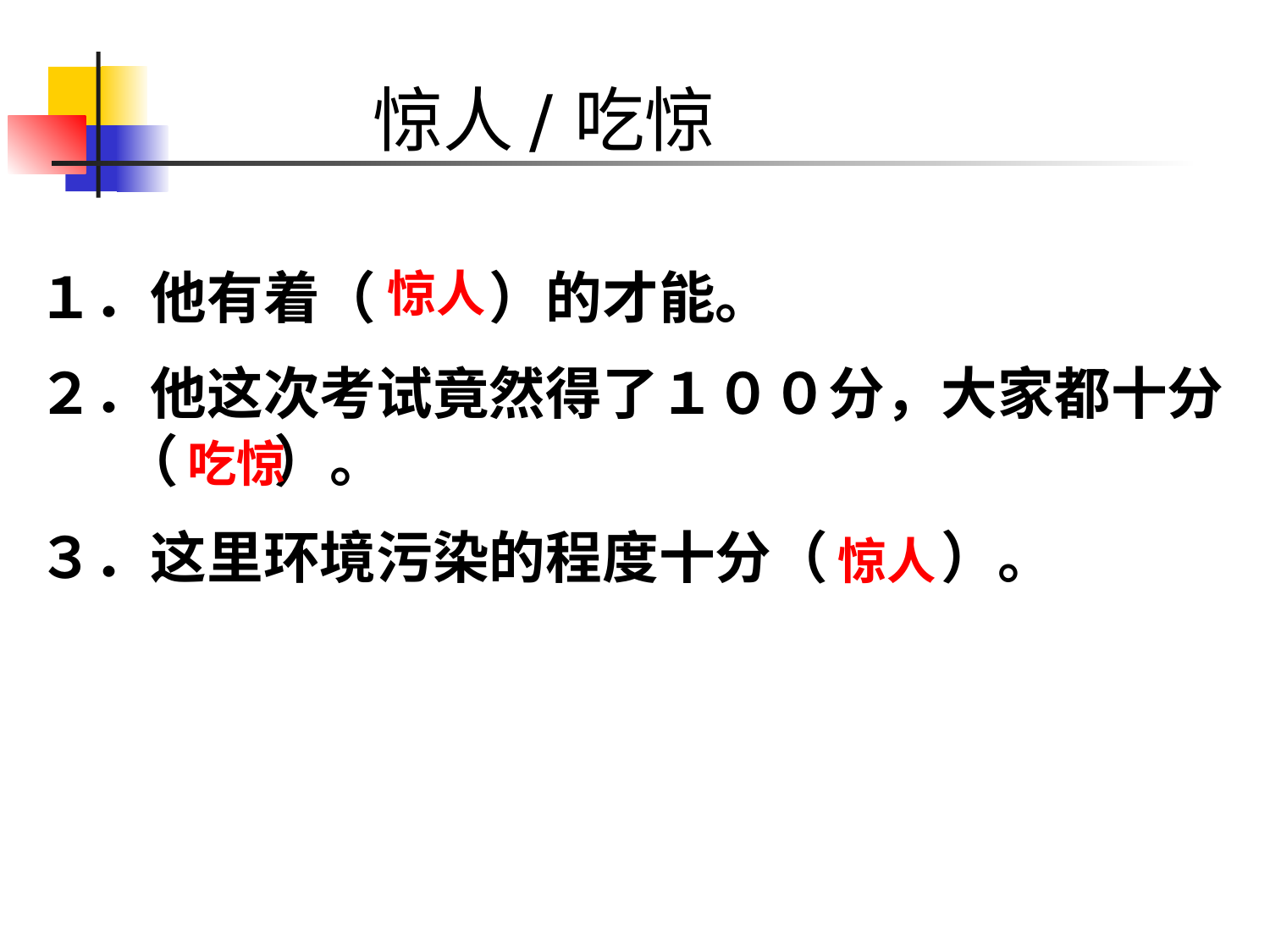

# 惊人/吃惊
１．他有着（　　）的才能。
２．他这次考试竟然得了１００分，大家都十分（   　）。
３．这里环境污染的程度十分（　　）。
惊人
吃惊
惊人